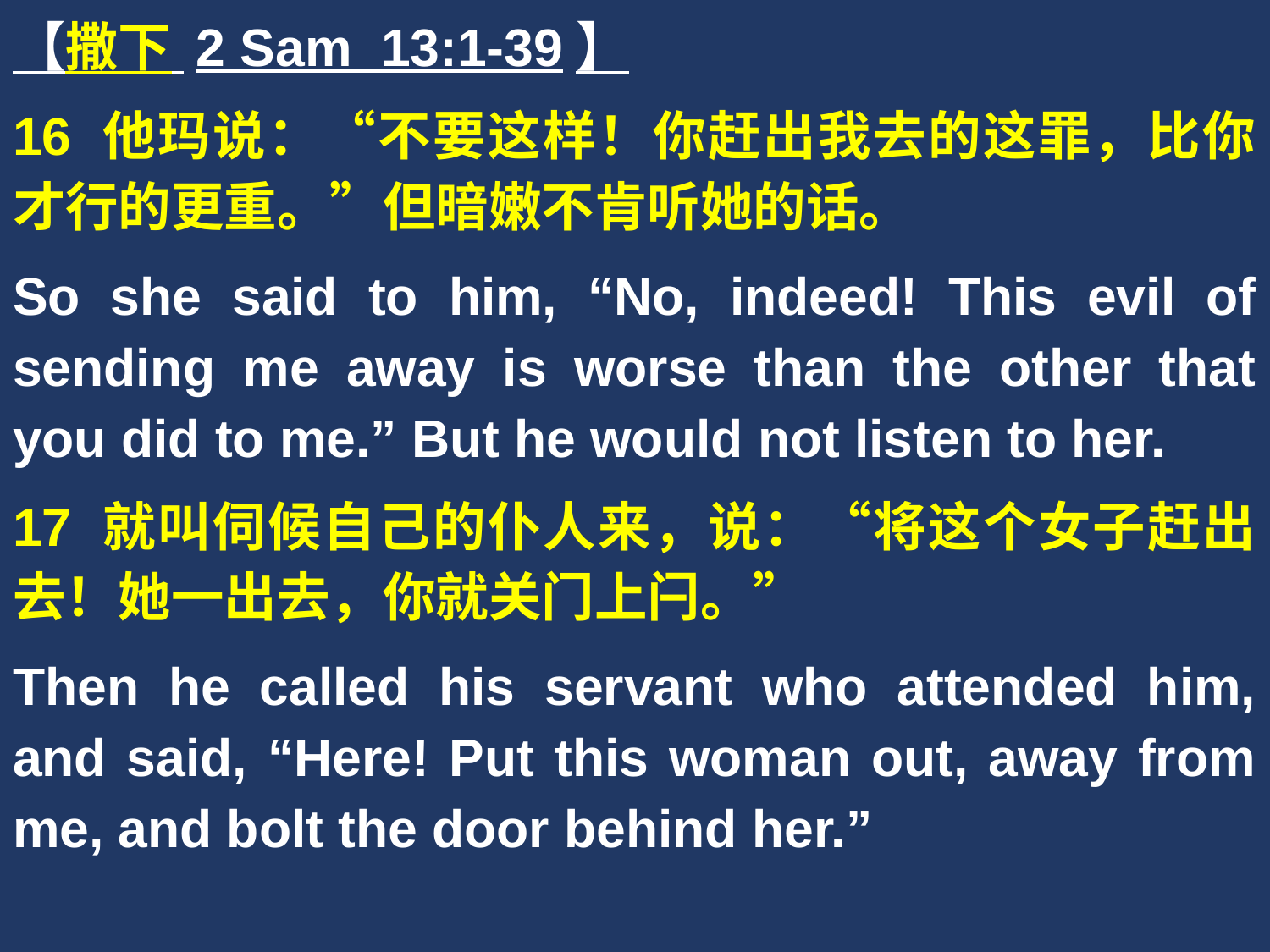

【撒下 2 Sam  13:1-39】
16 他玛说：“不要这样！你赶出我去的这罪，比你才行的更重。”但暗嫩不肯听她的话。
So she said to him, “No, indeed! This evil of sending me away is worse than the other that you did to me.” But he would not listen to her.
17 就叫伺候自己的仆人来，说：“将这个女子赶出去！她一出去，你就关门上闩。”
Then he called his servant who attended him, and said, “Here! Put this woman out, away from me, and bolt the door behind her.”